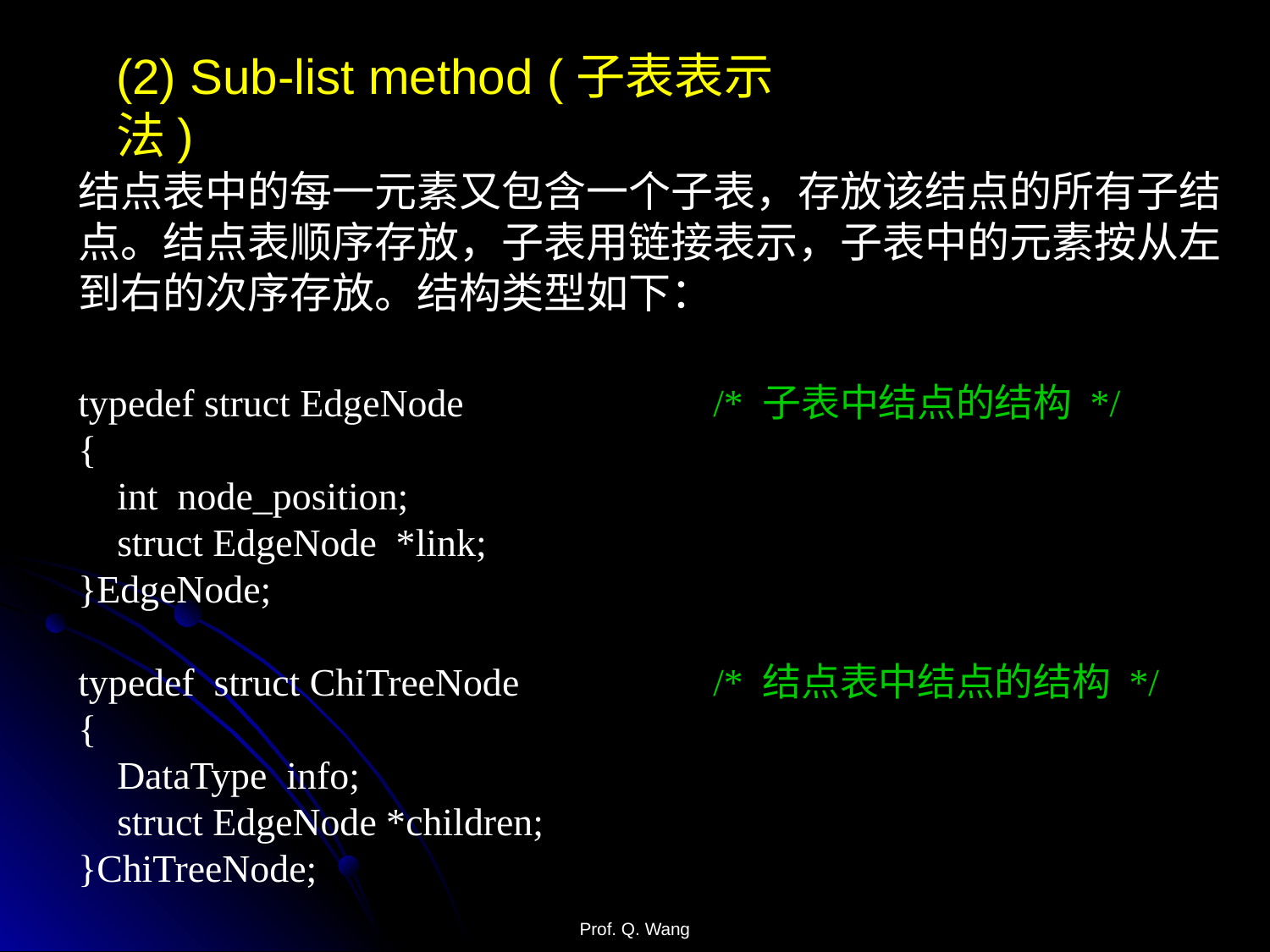

# (2) Sub-list method (子表表示法)
结点表中的每一元素又包含一个子表，存放该结点的所有子结点。结点表顺序存放，子表用链接表示，子表中的元素按从左到右的次序存放。结构类型如下：

typedef struct EdgeNode		/* 子表中结点的结构 */
{
    int  node_position;
    struct EdgeNode  *link;
}EdgeNode;

typedef  struct ChiTreeNode		/* 结点表中结点的结构 */
{
    DataType  info;
    struct EdgeNode *children;
}ChiTreeNode;

Prof. Q. Wang